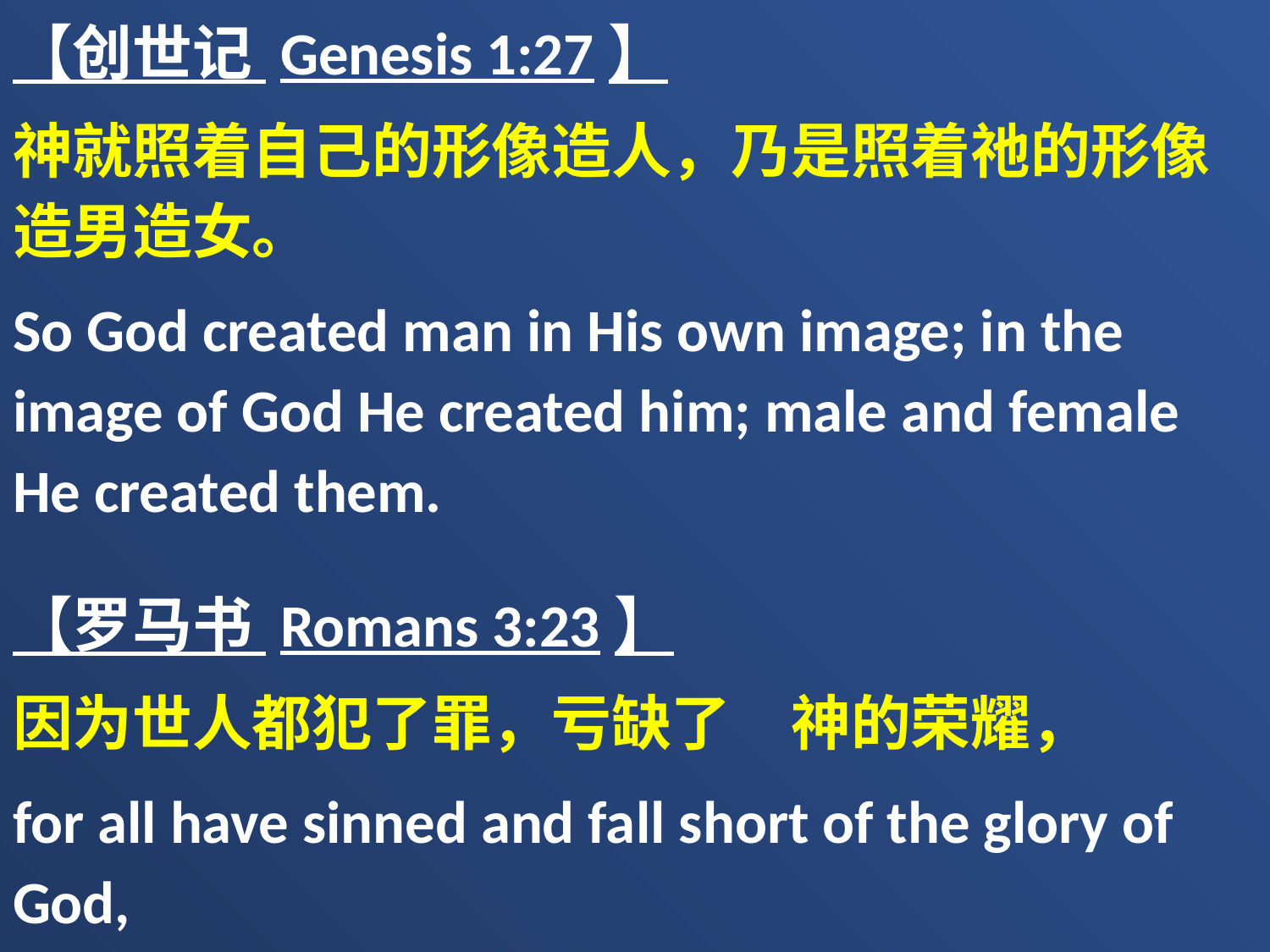

【创世记 Genesis 1:27】
神就照着自己的形像造人，乃是照着祂的形像造男造女。
So God created man in His own image; in the image of God He created him; male and female He created them.

【罗马书 Romans 3:23】
因为世人都犯了罪，亏缺了　神的荣耀，
for all have sinned and fall short of the glory of God,